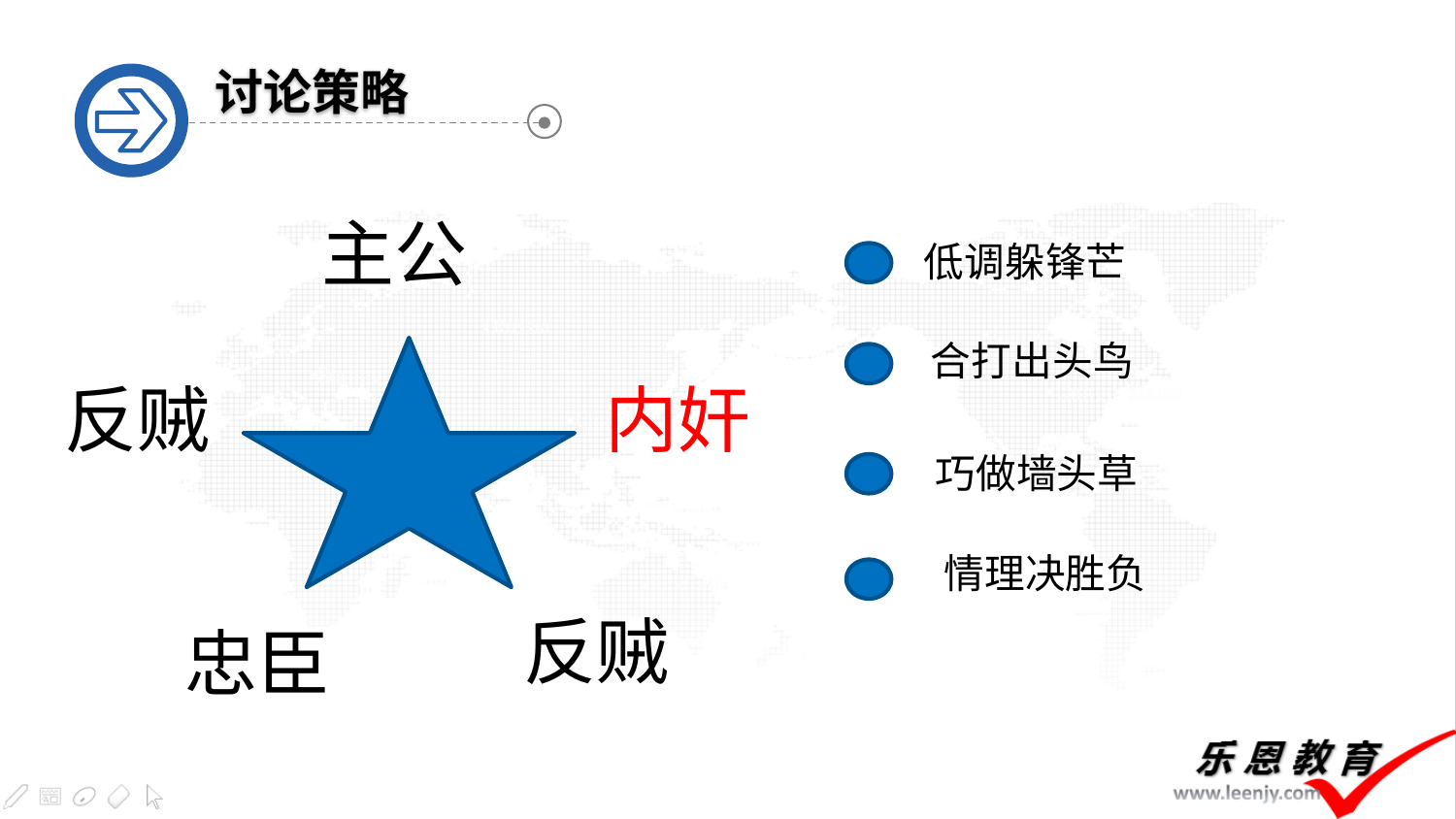

讨论策略

主公
低调躲锋芒

合打出头鸟

反贼
内奸
巧做墙头草

情理决胜负

反贼
忠臣